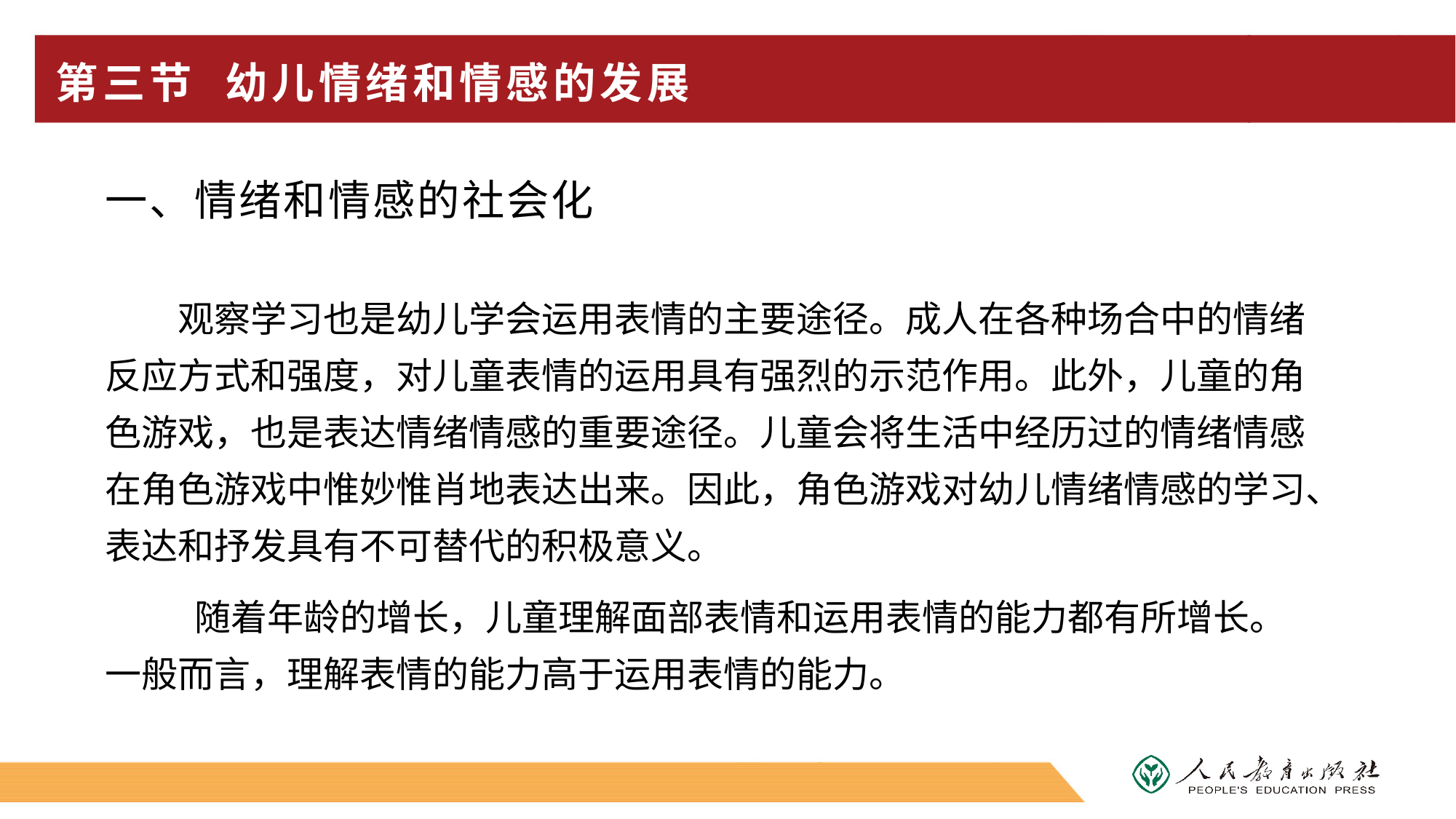

# 第三节  幼儿情绪和情感的发展
一、情绪和情感的社会化
观察学习也是幼儿学会运用表情的主要途径。成人在各种场合中的情绪反应方式和强度，对儿童表情的运用具有强烈的示范作用。此外，儿童的角色游戏，也是表达情绪情感的重要途径。儿童会将生活中经历过的情绪情感在角色游戏中惟妙惟肖地表达出来。因此，角色游戏对幼儿情绪情感的学习、表达和抒发具有不可替代的积极意义。
 随着年龄的增长，儿童理解面部表情和运用表情的能力都有所增长。一般而言，理解表情的能力高于运用表情的能力。